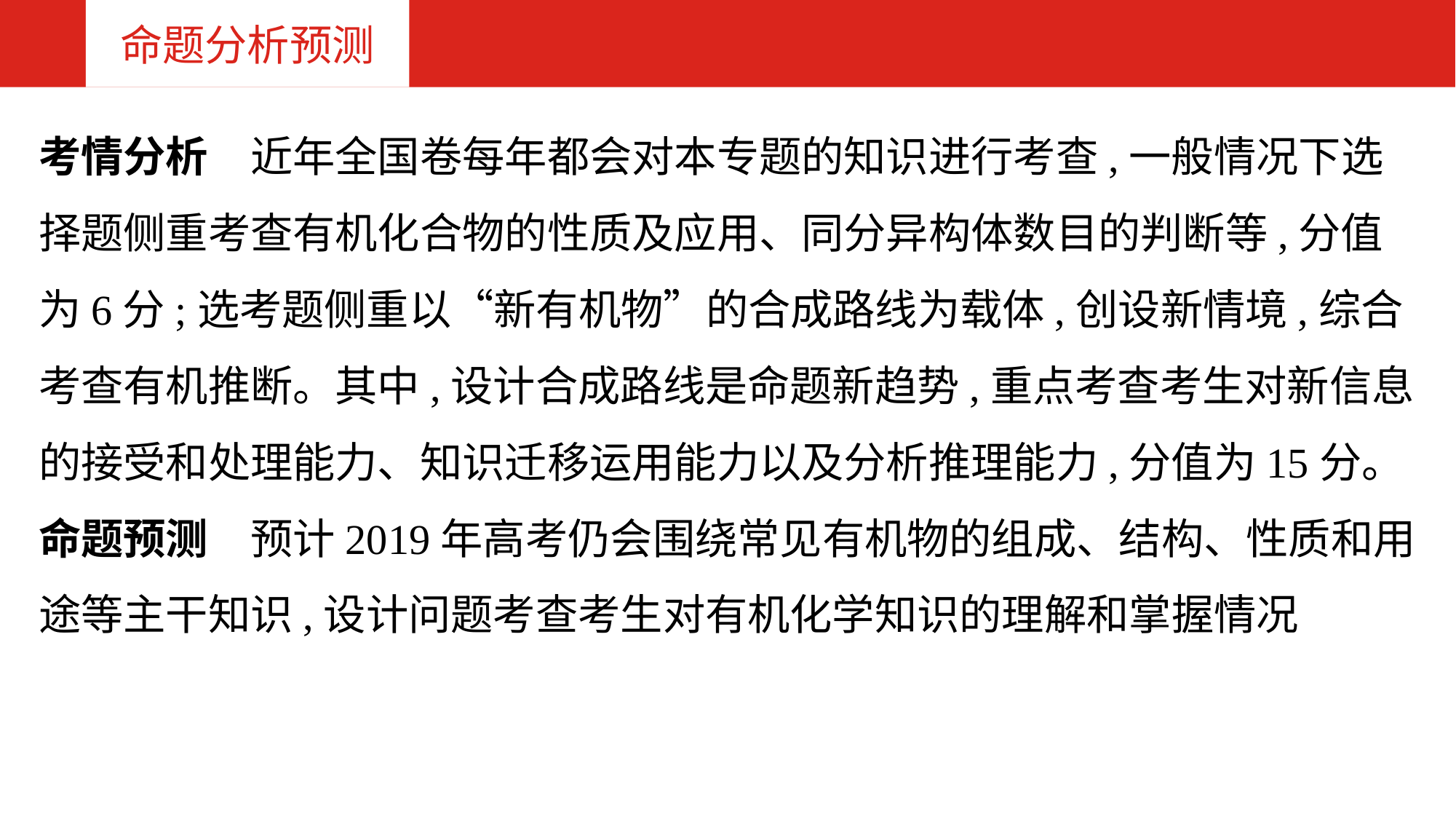

命题分析预测
考情分析　近年全国卷每年都会对本专题的知识进行考查,一般情况下选择题侧重考查有机化合物的性质及应用、同分异构体数目的判断等,分值为6分;选考题侧重以“新有机物”的合成路线为载体,创设新情境,综合考查有机推断。其中,设计合成路线是命题新趋势,重点考查考生对新信息的接受和处理能力、知识迁移运用能力以及分析推理能力,分值为15分。
命题预测　预计2019年高考仍会围绕常见有机物的组成、结构、性质和用途等主干知识,设计问题考查考生对有机化学知识的理解和掌握情况